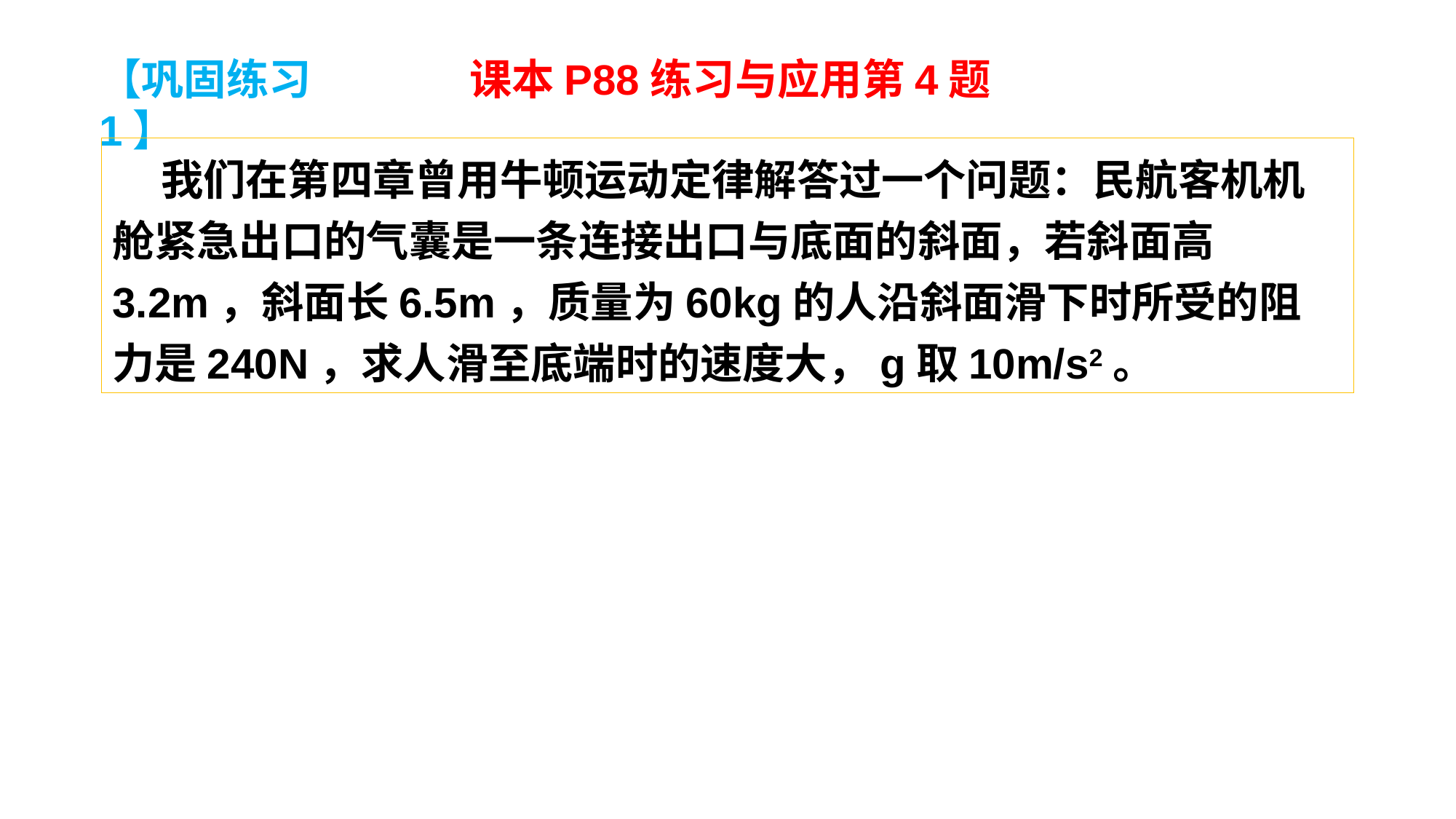

【巩固练习1】
课本P88练习与应用第4题
    我们在第四章曾用牛顿运动定律解答过一个问题：民航客机机舱紧急出口的气囊是一条连接出口与底面的斜面，若斜面高3.2m，斜面长6.5m，质量为60kg的人沿斜面滑下时所受的阻力是240N，求人滑至底端时的速度大，g取10m/s2。